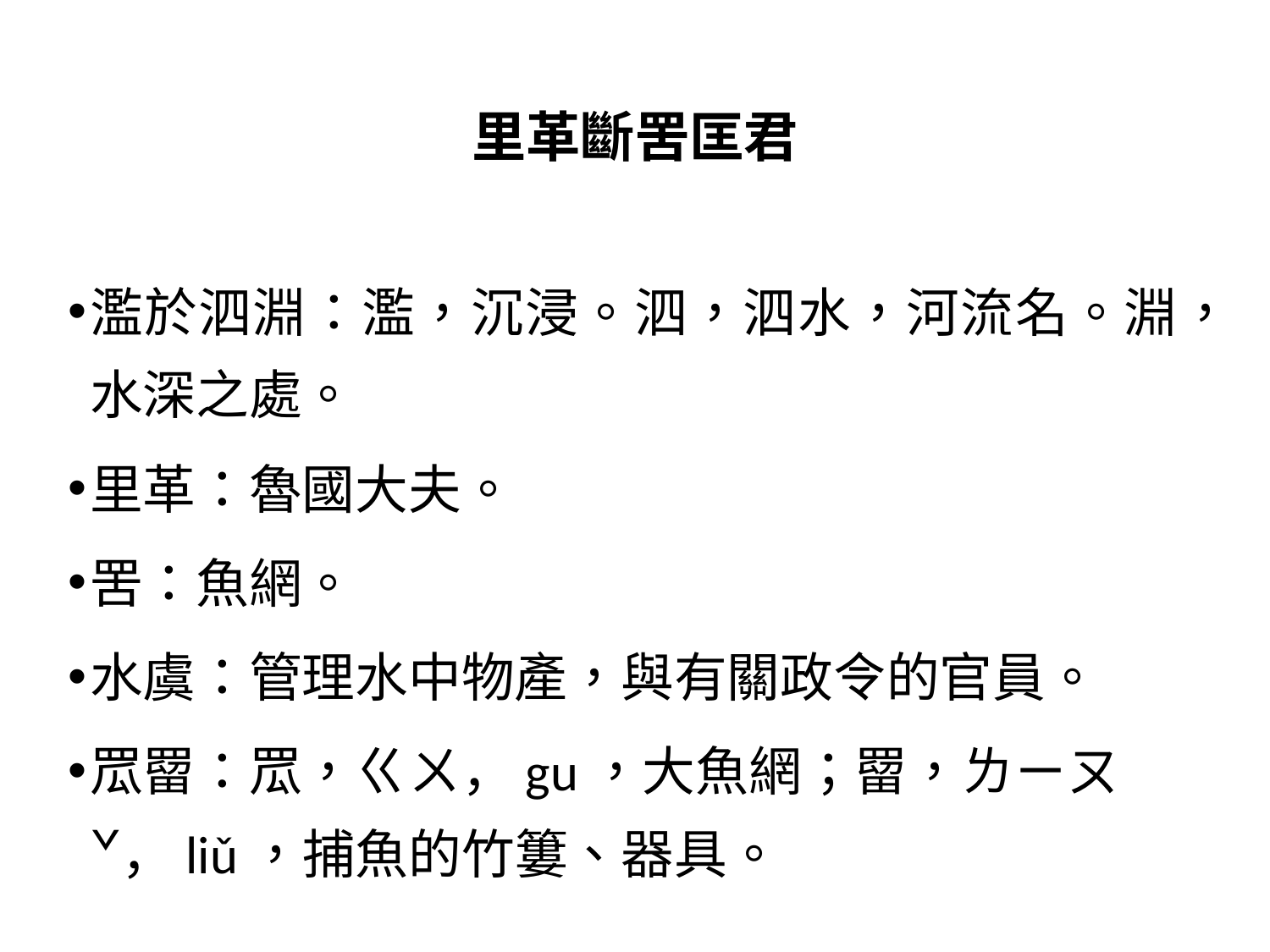

# 里革斷罟匡君
濫於泗淵：濫，沉浸。泗，泗水，河流名。淵，水深之處。
里革：魯國大夫。
罟：魚網。
水虞：管理水中物產，與有關政令的官員。
罛罶：罛，ㄍㄨ，gu，大魚網；罶，ㄌㄧㄡˇ，liǔ，捕魚的竹簍、器具。